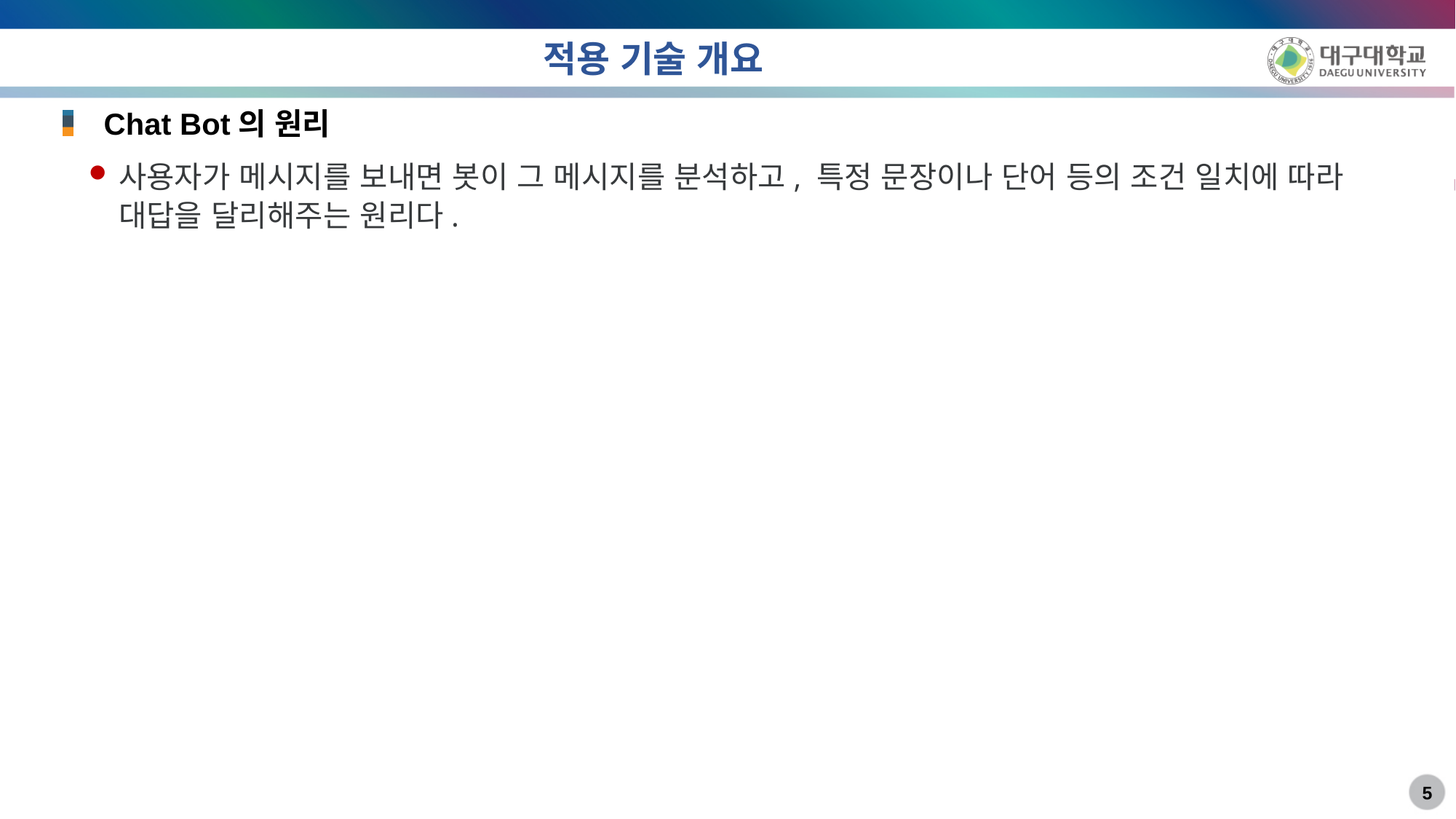

# 적용 기술 개요
Chat Bot의 원리
사용자가 메시지를 보내면 봇이 그 메시지를 분석하고, 특정 문장이나 단어 등의 조건 일치에 따라 대답을 달리해주는 원리다.